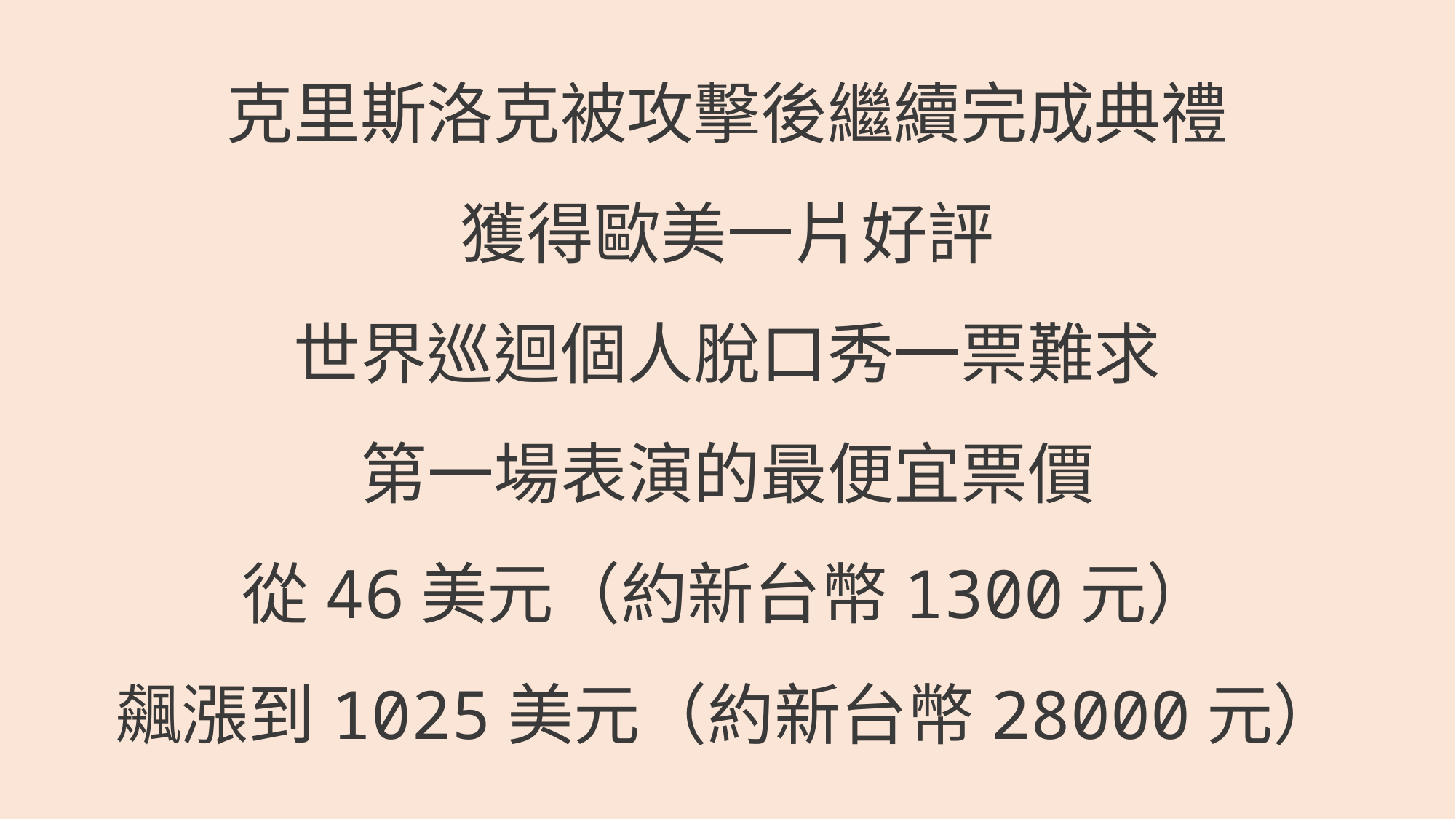

# 克里斯洛克被攻擊後繼續完成典禮 獲得歐美一片好評 世界巡迴個人脫口秀一票難求 第一場表演的最便宜票價 從46美元（約新台幣1300元） 飆漲到1025美元（約新台幣28000元）